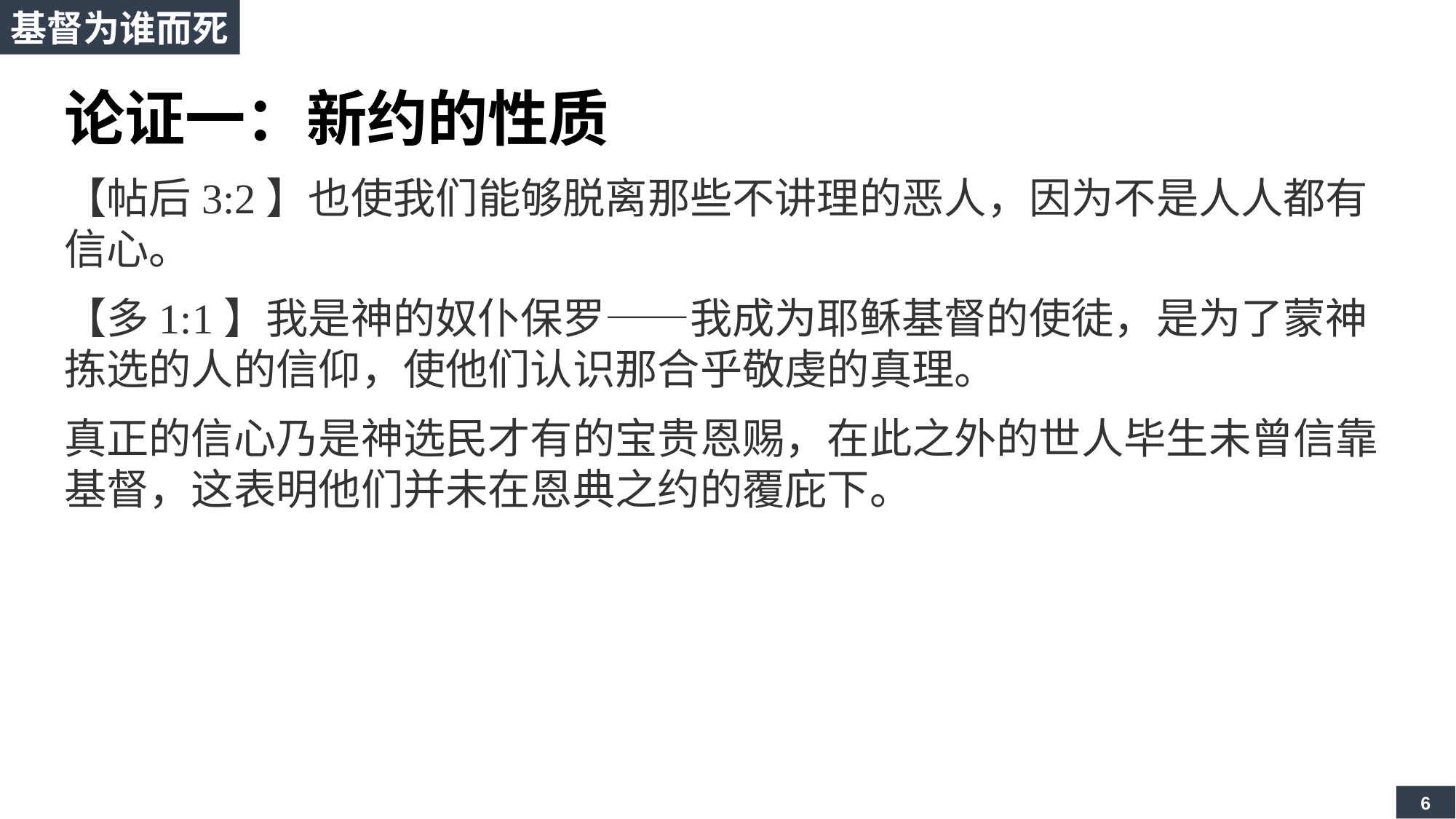

基督为谁而死
论证一：新约的性质
【帖后3:2】也使我们能够脱离那些不讲理的恶人，因为不是人人都有信心。
【多1:1】我是神的奴仆保罗——我成为耶稣基督的使徒，是为了蒙神拣选的人的信仰，使他们认识那合乎敬虔的真理。
真正的信心乃是神选民才有的宝贵恩赐，在此之外的世人毕生未曾信靠基督，这表明他们并未在恩典之约的覆庇下。
6